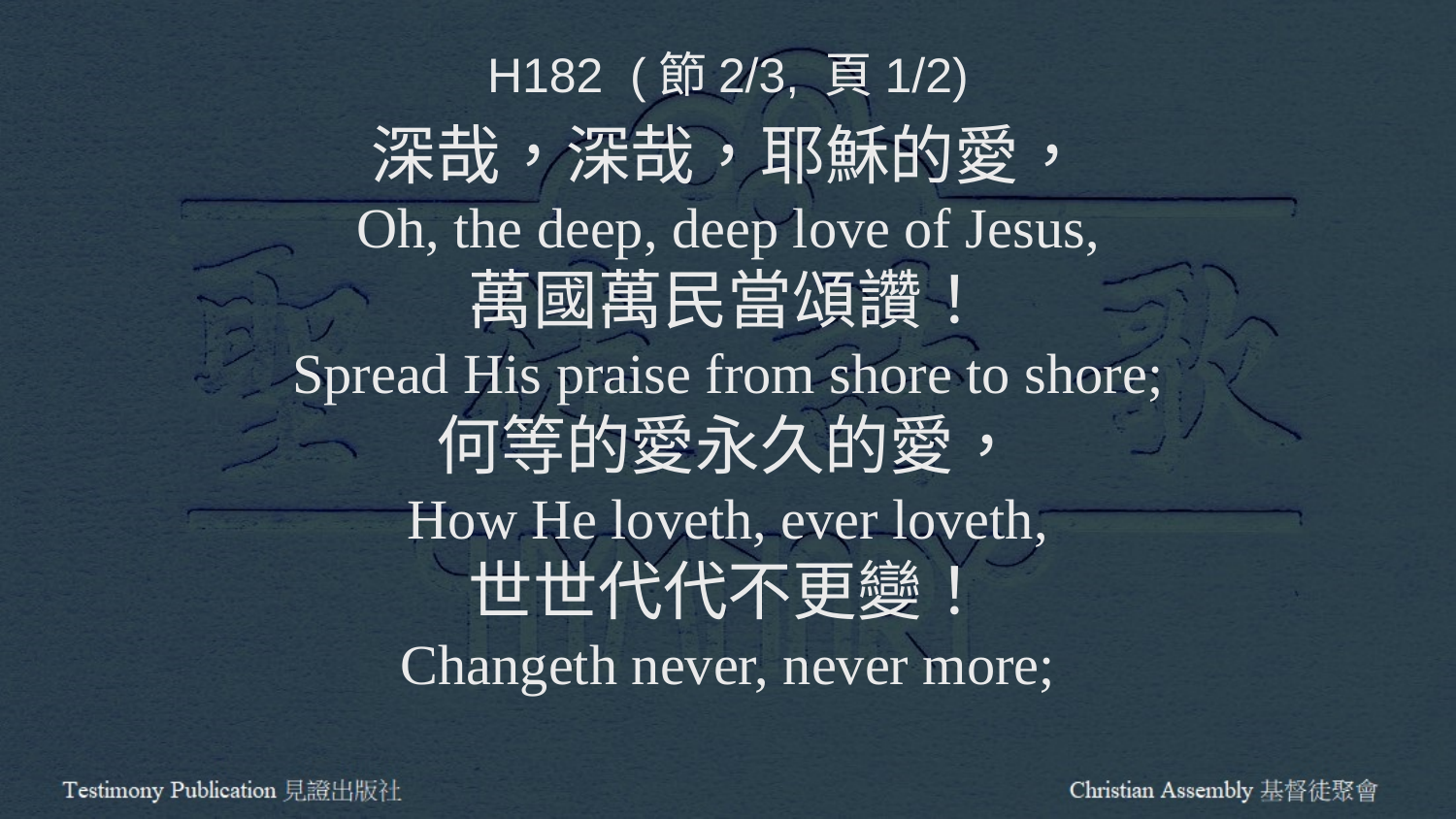

H182  (節2/3, 頁1/2)
深哉，深哉，耶穌的愛，
Oh, the deep, deep love of Jesus,
萬國萬民當頌讚！
Spread His praise from shore to shore;
何等的愛永久的愛，
How He loveth, ever loveth,
世世代代不更變！
Changeth never, never more;